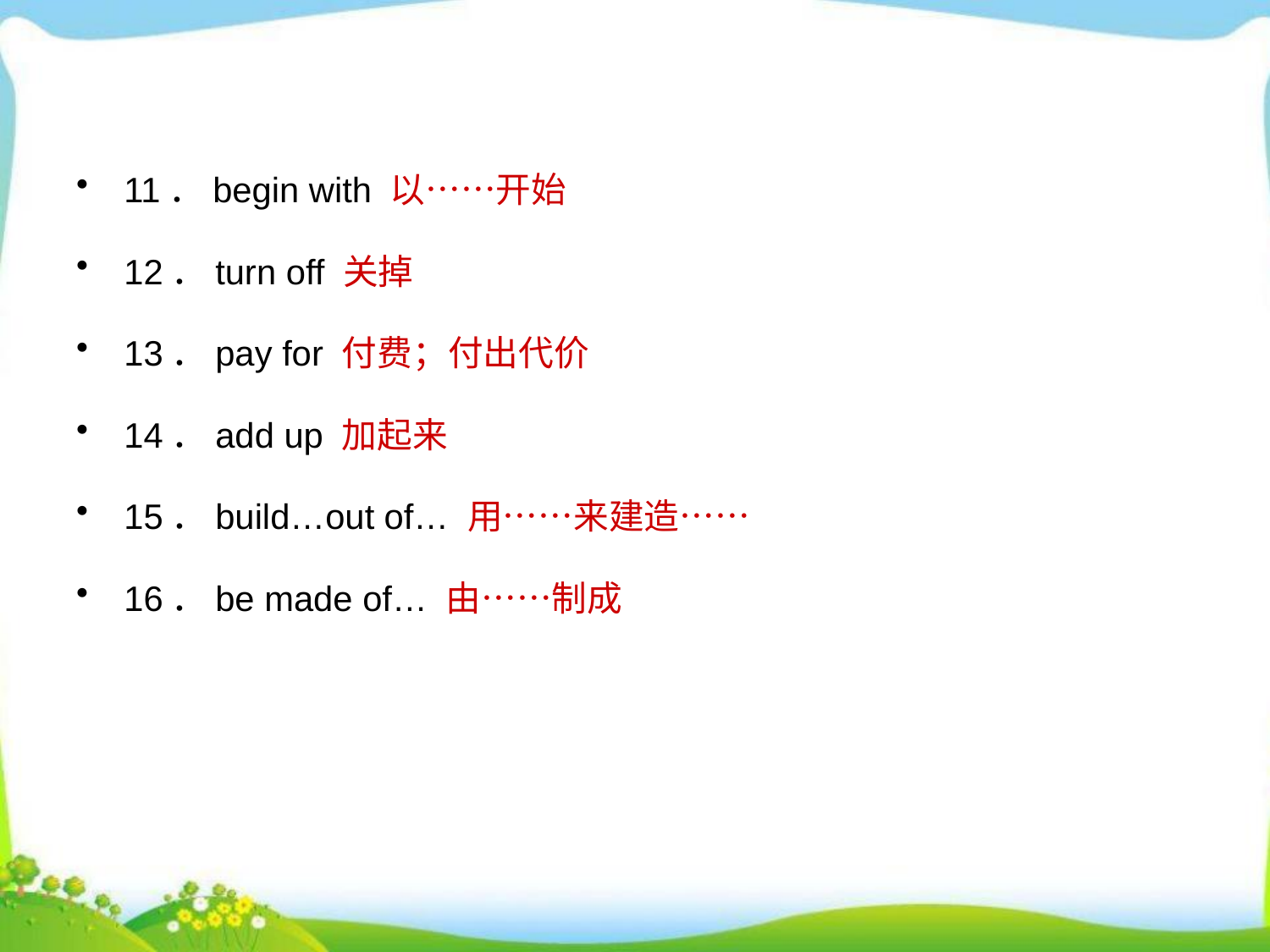

11．begin with 以……开始

12．turn off 关掉

13．pay for 付费；付出代价

14．add up 加起来

15．build…out of… 用……来建造……

16．be made of… 由……制成